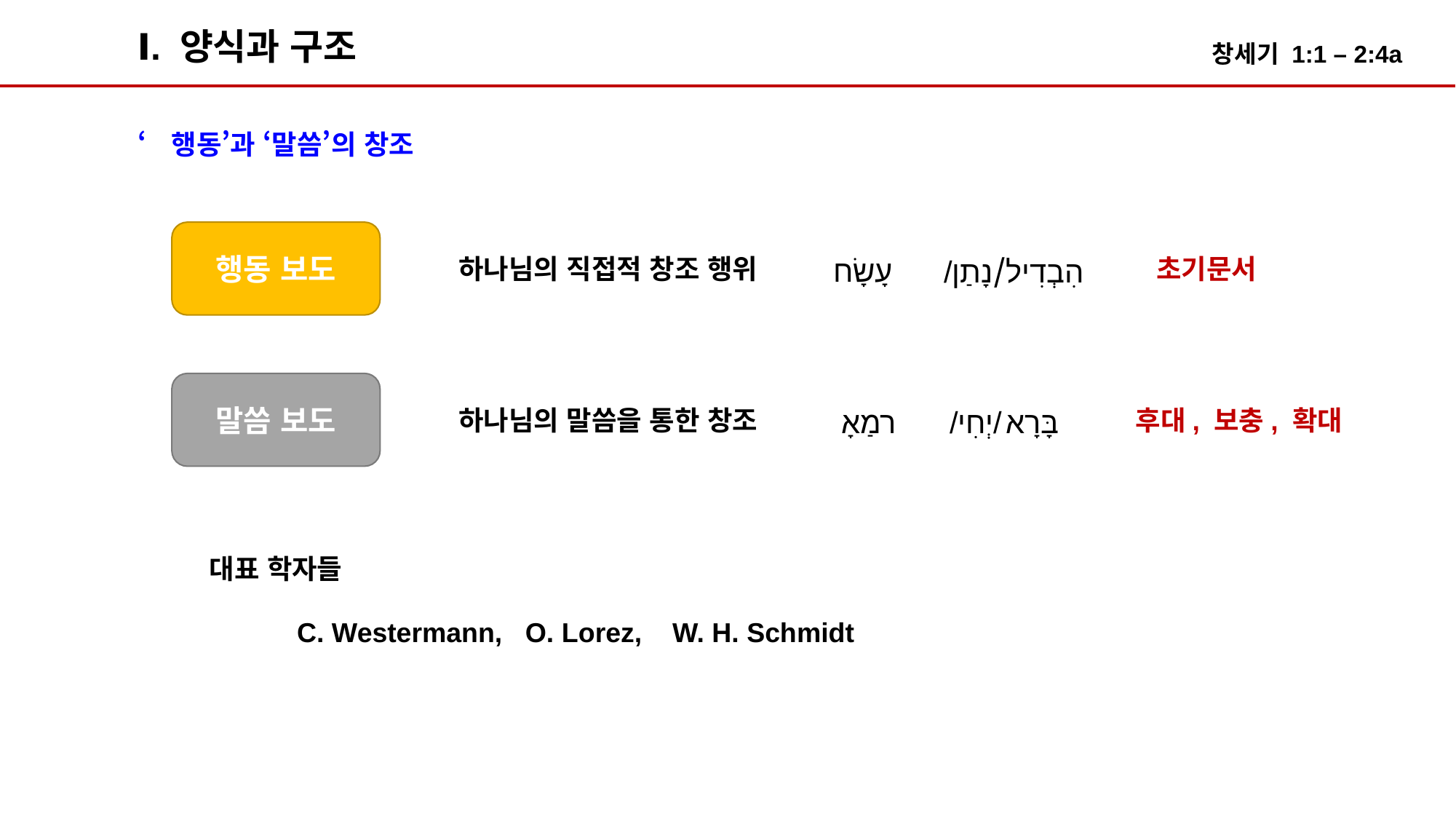

Ⅰ. 양식과 구조
‘행동’과 ‘말씀’의 창조
행동 보도
초기문서
하나님의 직접적 창조 행위
עָשָׂח
/הִבְדִיל/נָתַן
말씀 보도
하나님의 말씀을 통한 창조
רמַאָ
/יְחִי/
בָּרָא
후대, 보충, 확대
대표 학자들
C. Westermann,   O. Lorez,    W. H. Schmidt